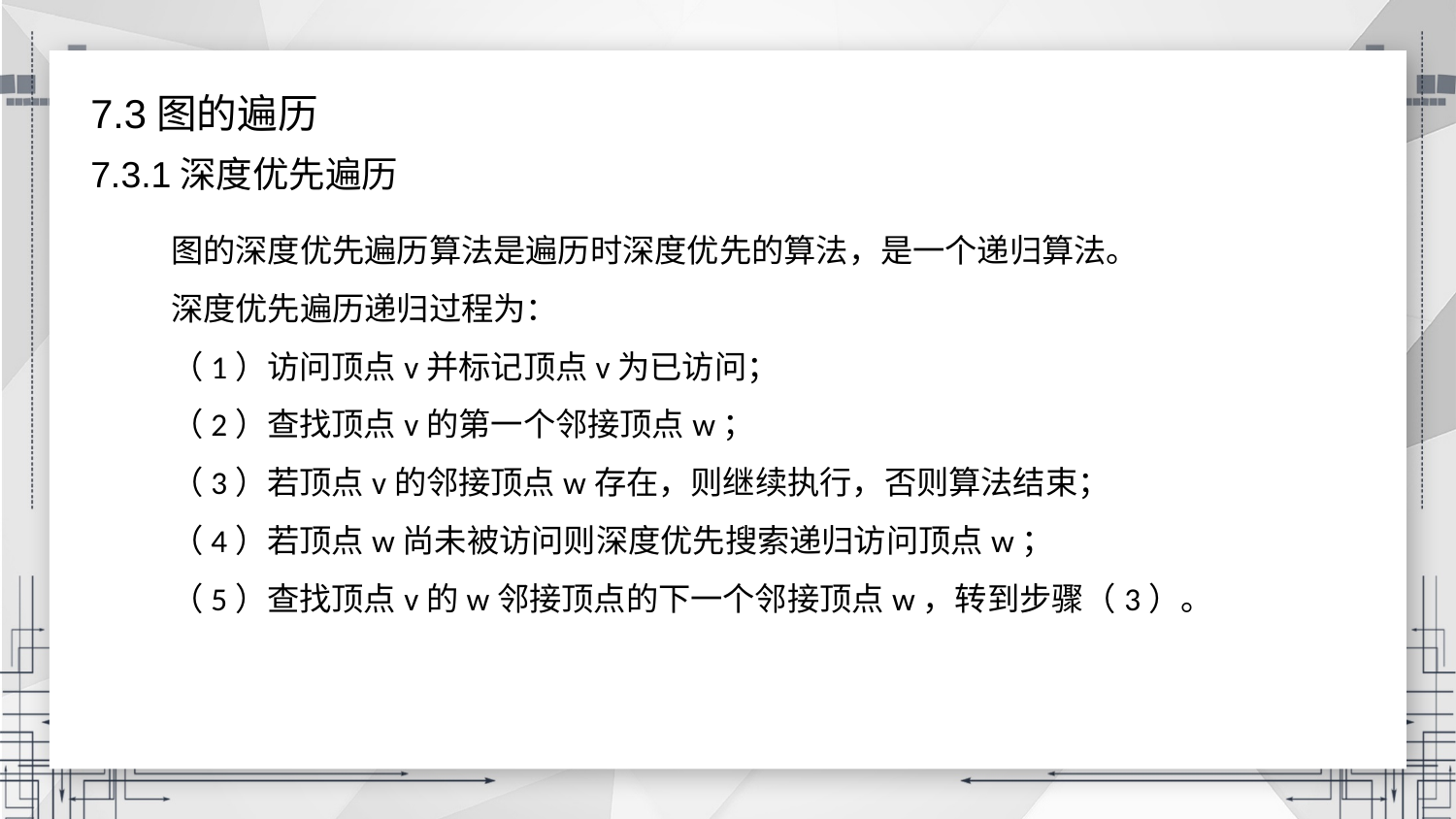

7.3图的遍历
7.3.1深度优先遍历
图的深度优先遍历算法是遍历时深度优先的算法，是一个递归算法。
深度优先遍历递归过程为：
（1）访问顶点v并标记顶点v为已访问；
（2）查找顶点v的第一个邻接顶点w；
（3）若顶点v的邻接顶点w存在，则继续执行，否则算法结束；
（4）若顶点w尚未被访问则深度优先搜索递归访问顶点w；
（5）查找顶点v的w邻接顶点的下一个邻接顶点w，转到步骤（3）。